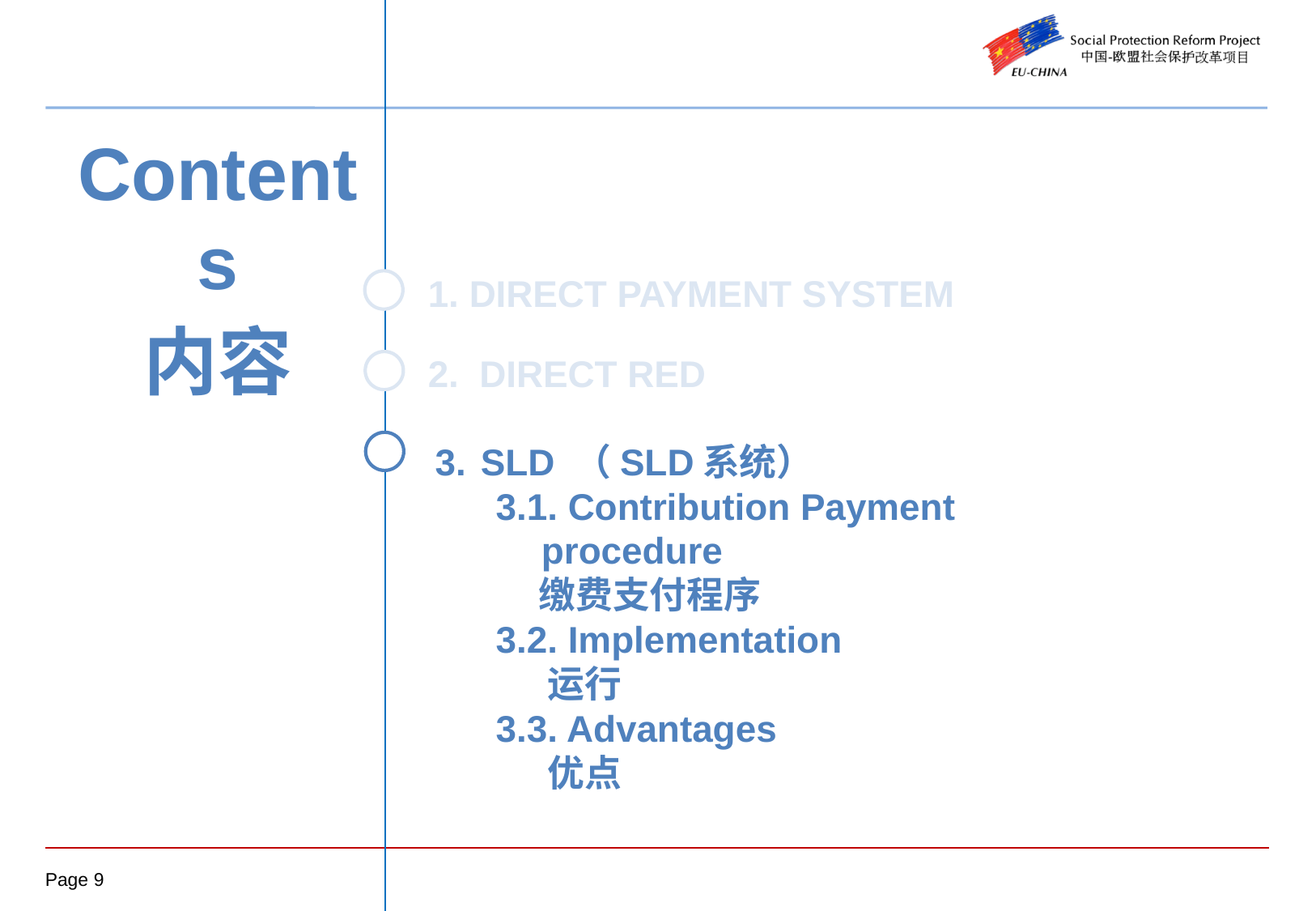

Contents
内容
1. DIRECT PAYMENT SYSTEM

2.  DIRECT RED

SLD （SLD系统）
3.1. Contribution Payment procedure
    缴费支付程序
3.2. Implementation
     运行
3.3. Advantages
     优点